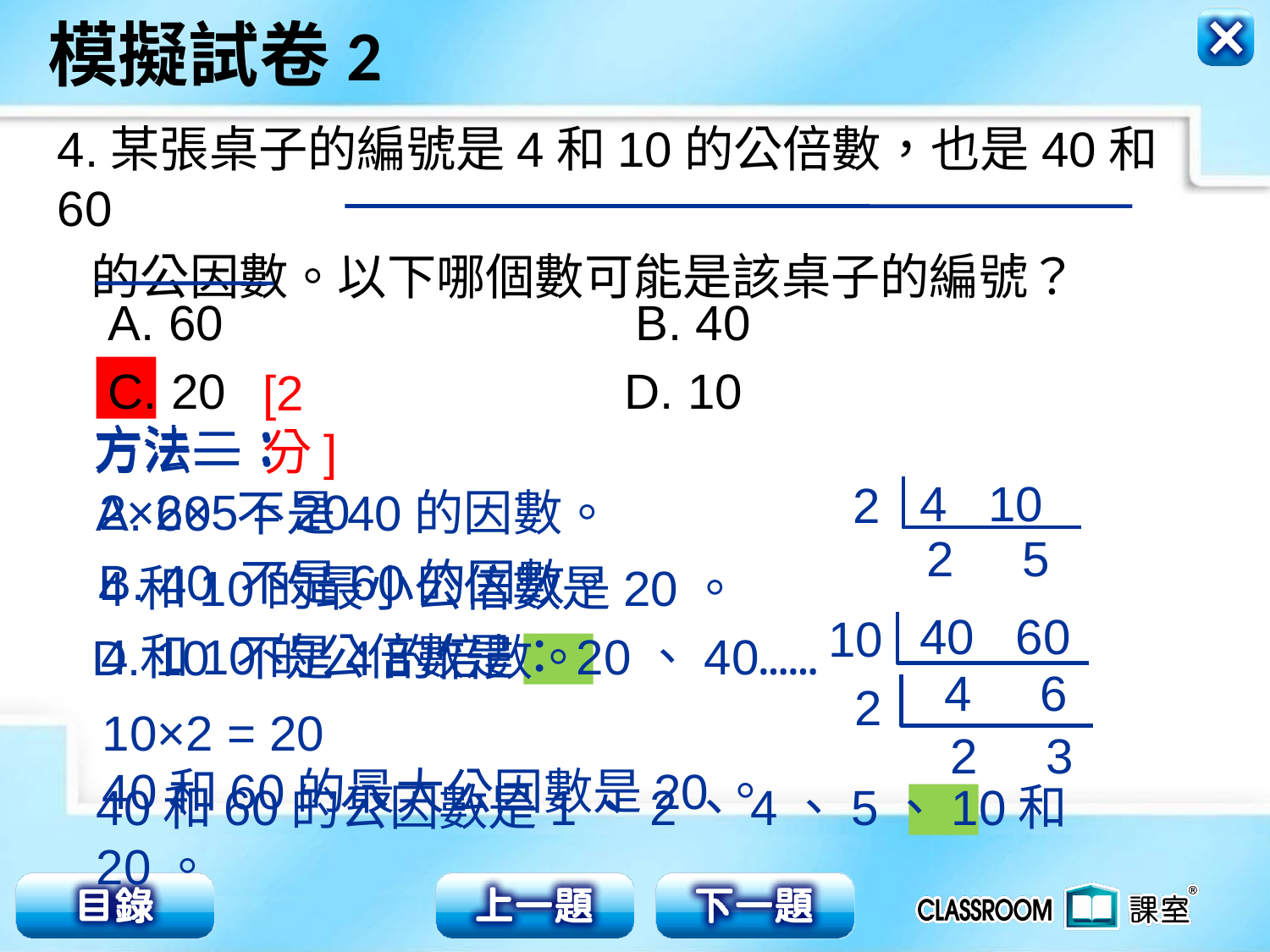

4.某張桌子的編號是4和10的公倍數，也是40和60
  的公因數。以下哪個數可能是該桌子的編號？

A. 60                              B. 40
C. 20                             D. 10
[2分]

方法二：
方法一：
4   10
2
2×2×5 = 20
A. 60 不是40的因數。

2     5
B. 40 不是60的因數。
4和10的最小公倍數是20。
40   60
10

4和10的公倍數是：20、40……
D. 10 不是4的倍數。

4     6
2

10×2 = 20
2     3
40和60的最大公因數是20。
40和60的公因數是1、2、4、5、10和20。